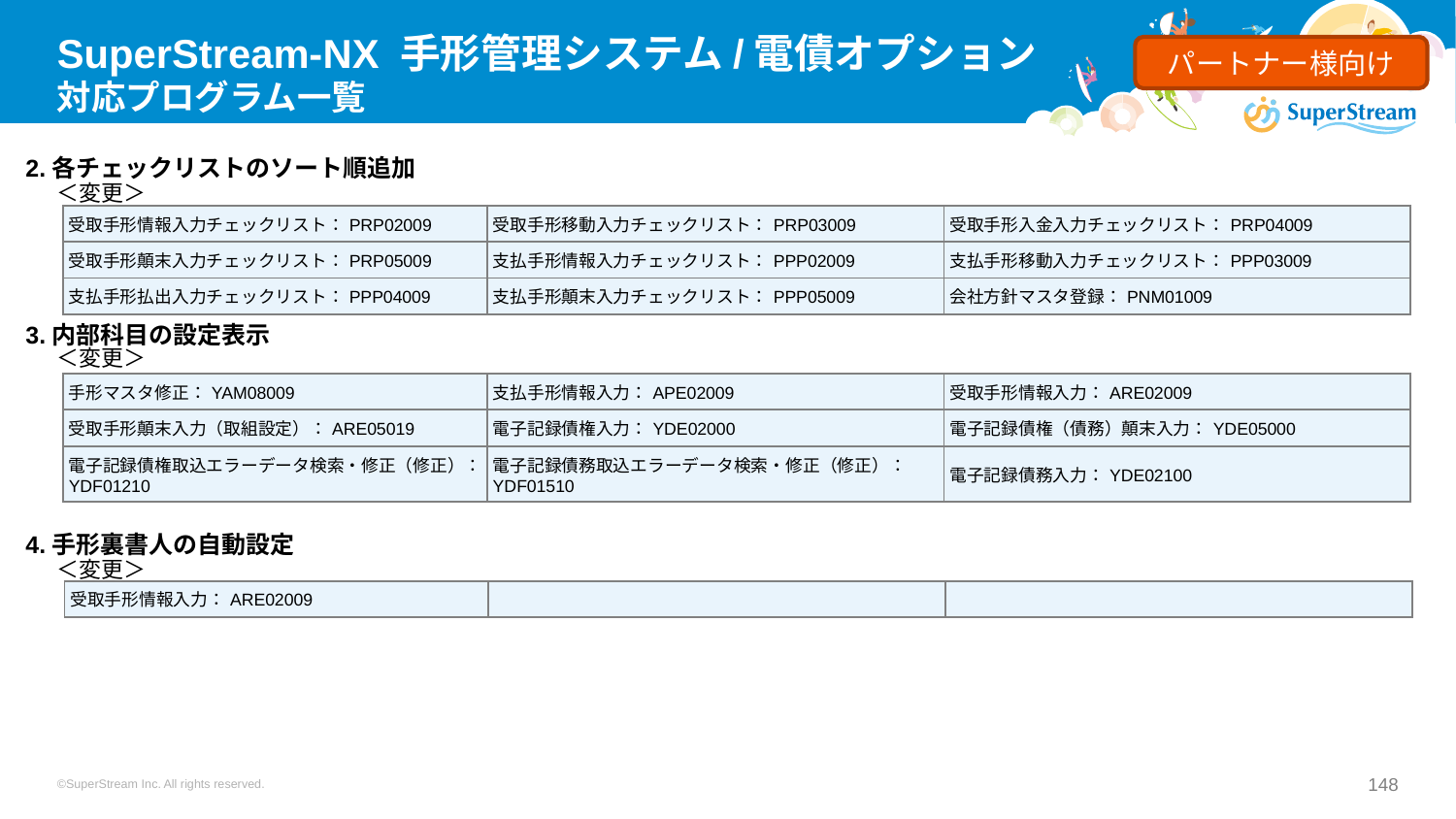

# SuperStream-NX 手形管理システム/電債オプション 対応プログラム一覧
パートナー様向け
2.各チェックリストのソート順追加
＜変更＞
| 受取手形情報入力チェックリスト：PRP02009 | 受取手形移動入力チェックリスト：PRP03009 | 受取手形入金入力チェックリスト：PRP04009 |
| --- | --- | --- |
| 受取手形顛末入力チェックリスト：PRP05009 | 支払手形情報入力チェックリスト：PPP02009 | 支払手形移動入力チェックリスト：PPP03009 |
| 支払手形払出入力チェックリスト：PPP04009 | 支払手形顛末入力チェックリスト：PPP05009 | 会社方針マスタ登録：PNM01009 |
3.内部科目の設定表示
＜変更＞
| 手形マスタ修正：YAM08009 | 支払手形情報入力：APE02009 | 受取手形情報入力：ARE02009 |
| --- | --- | --- |
| 受取手形顛末入力（取組設定）：ARE05019 | 電子記録債権入力：YDE02000 | 電子記録債権（債務）顛末入力：YDE05000 |
| 電子記録債権取込エラーデータ検索・修正（修正）：YDF01210 | 電子記録債務取込エラーデータ検索・修正（修正）：YDF01510 | 電子記録債務入力：YDE02100 |
4.手形裏書人の自動設定
＜変更＞
| 受取手形情報入力：ARE02009 |  |  |
| --- | --- | --- |
©SuperStream Inc. All rights reserved.
148